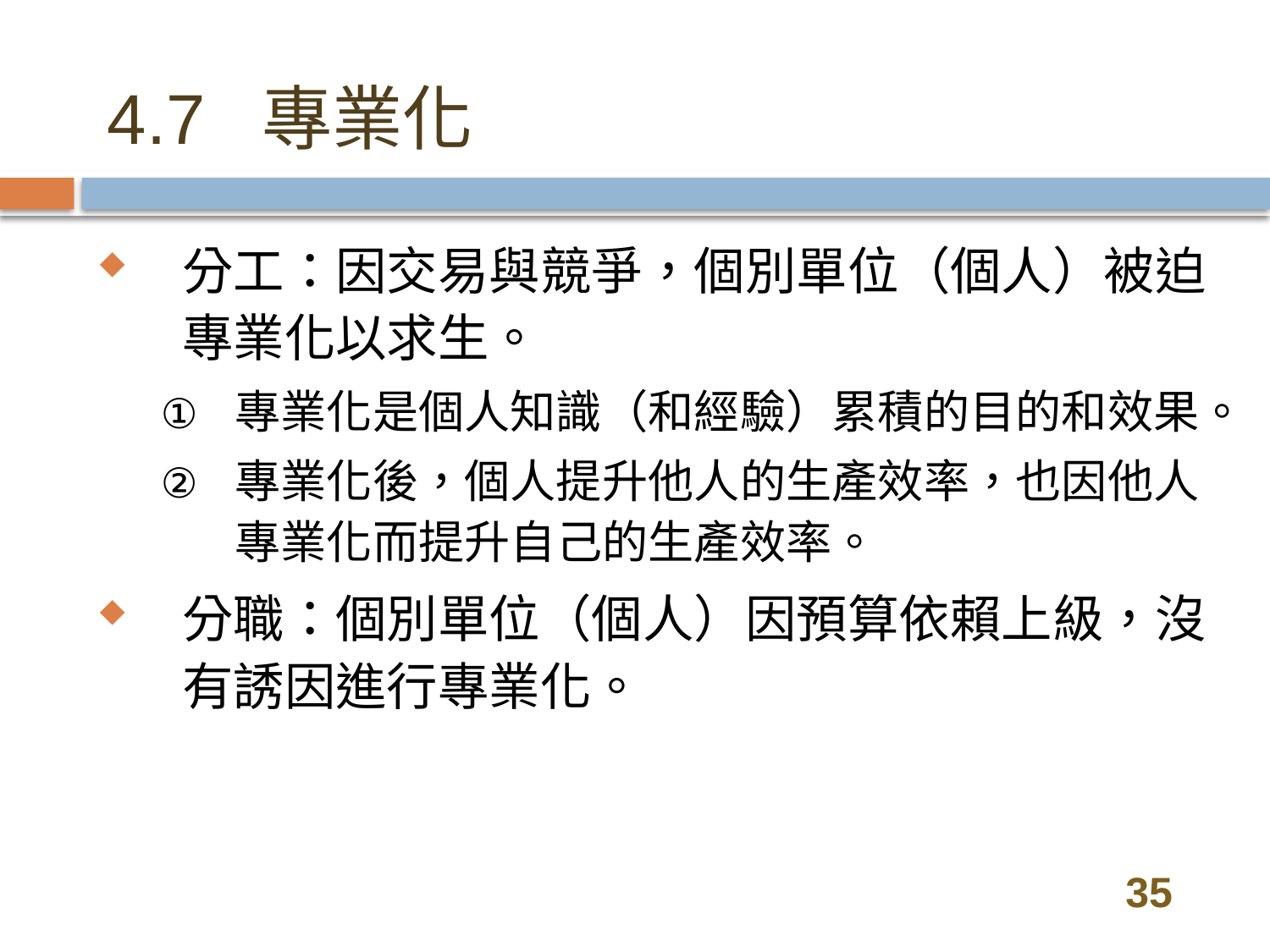

# 4.7  專業化
分工：因交易與競爭，個別單位（個人）被迫專業化以求生。
專業化是個人知識（和經驗）累積的目的和效果。
專業化後，個人提升他人的生產效率，也因他人專業化而提升自己的生產效率。
分職：個別單位（個人）因預算依賴上級，沒有誘因進行專業化。
35